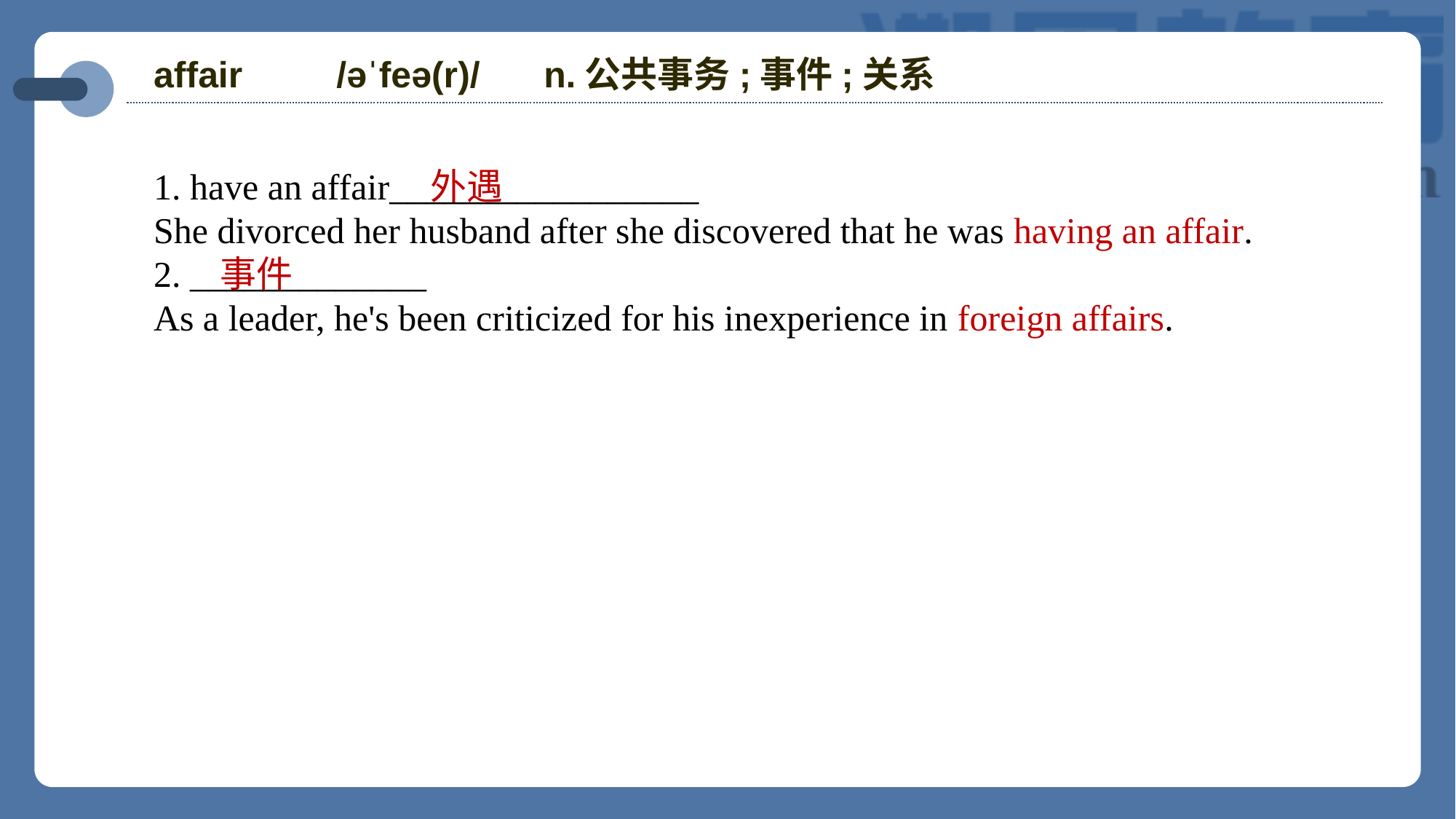

affair         /əˈfeə(r)/      n.公共事务;事件;关系

1. have an affair_________________
She divorced her husband after she discovered that he was having an affair.
2. _____________
As a leader, he's been criticized for his inexperience in foreign affairs.
 外遇
 事件